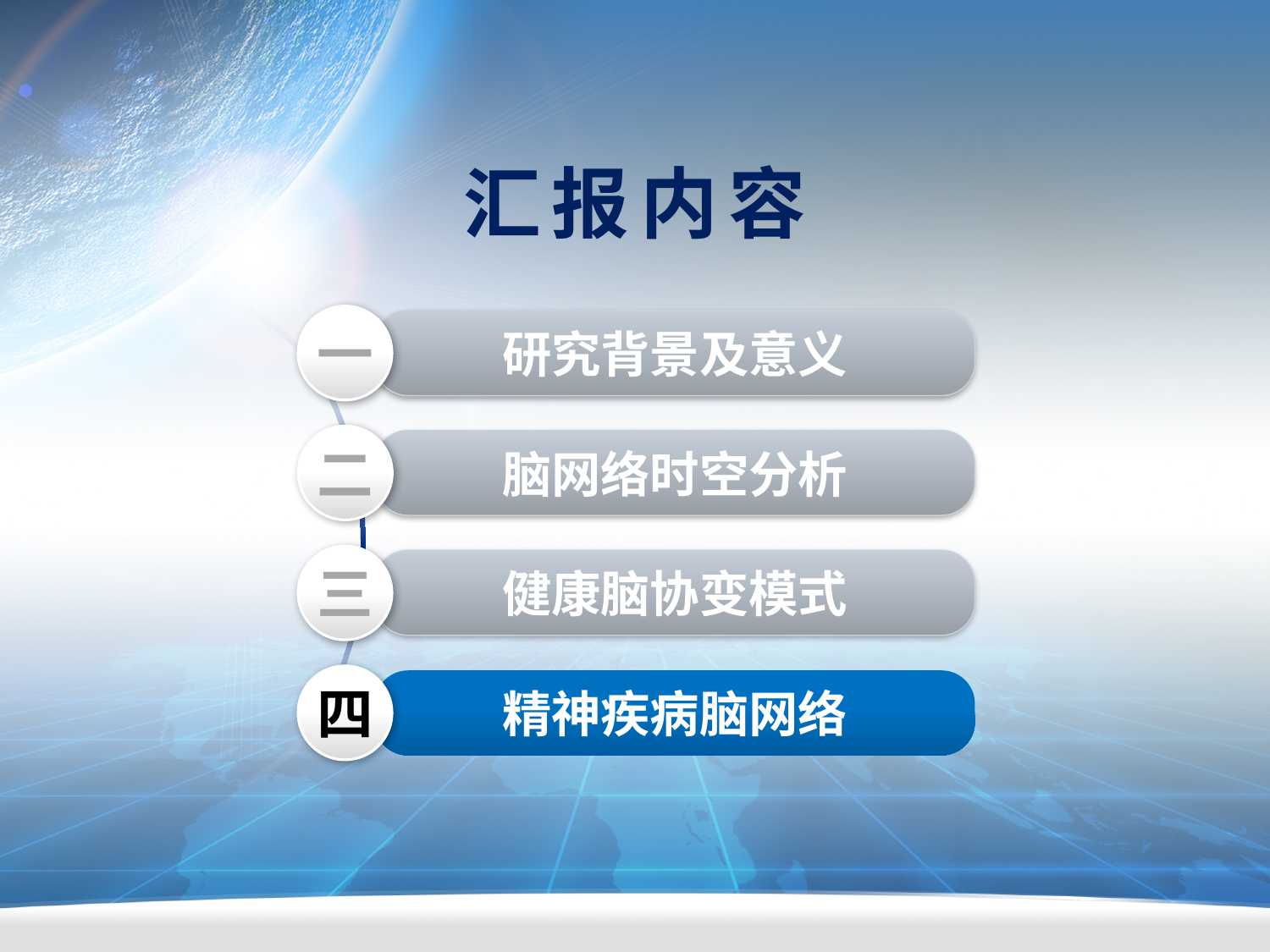

汇报内容

一
研究背景及意义

二
脑网络时空分析

三
健康脑协变模式

四
精神疾病脑网络